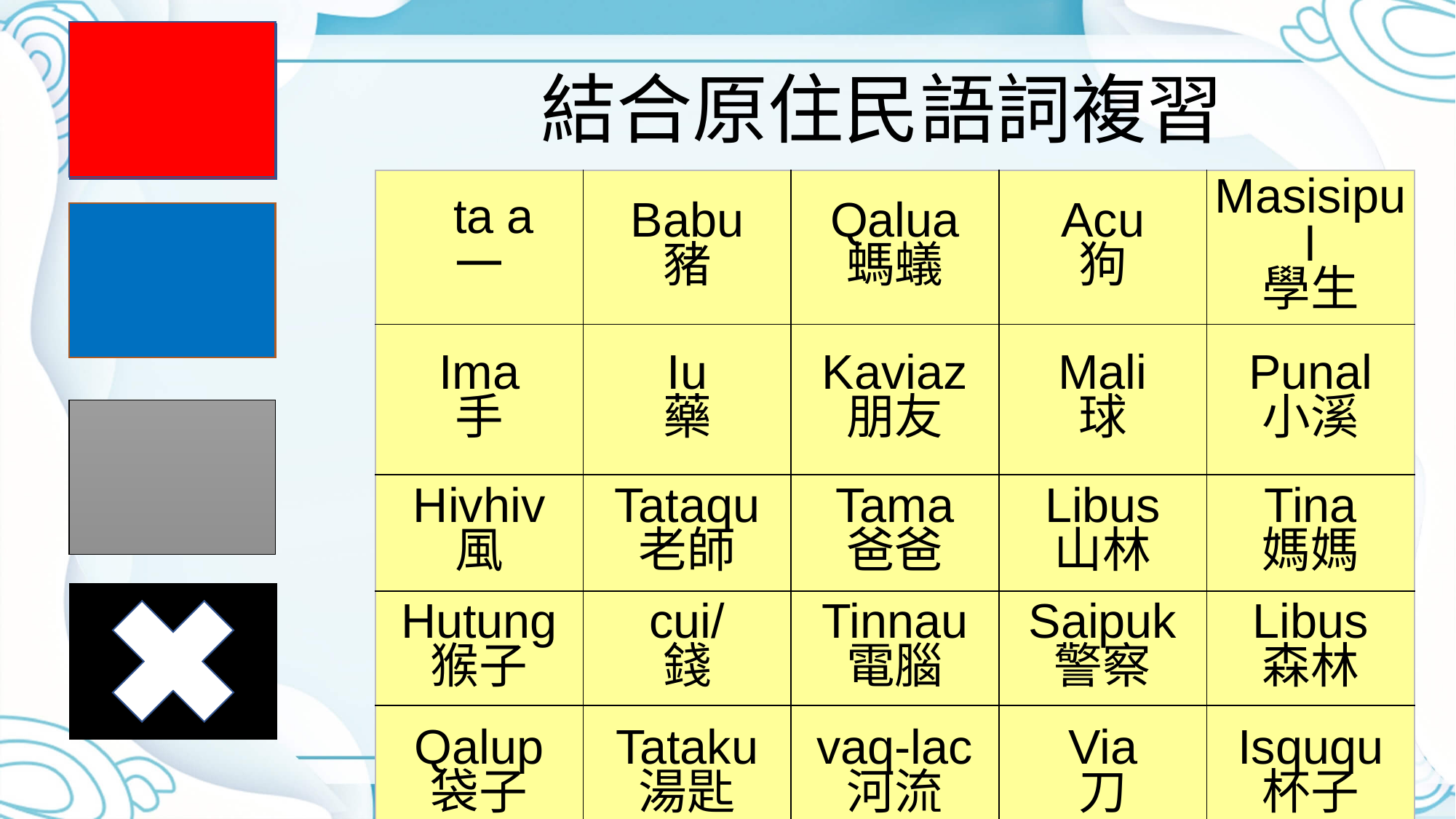

結合原住民語詞複習
| ta a 一 | Babu 豬 | Qalua 螞蟻 | Acu 狗 | Masisipul 學生 |
| --- | --- | --- | --- | --- |
| Ima 手 | Iu 藥 | Kaviaz 朋友 | Mali 球 | Punal 小溪 |
| Hivhiv 風 | Tataqu 老師 | Tama 爸爸 | Libus 山林 | Tina 媽媽 |
| Hutung 猴子 | cui/ 錢 | Tinnau 電腦 | Saipuk 警察 | Libus 森林 |
| Qalup 袋子 | Tataku 湯匙 | vaq-lac 河流 | Via 刀 | Isququ 杯子 |